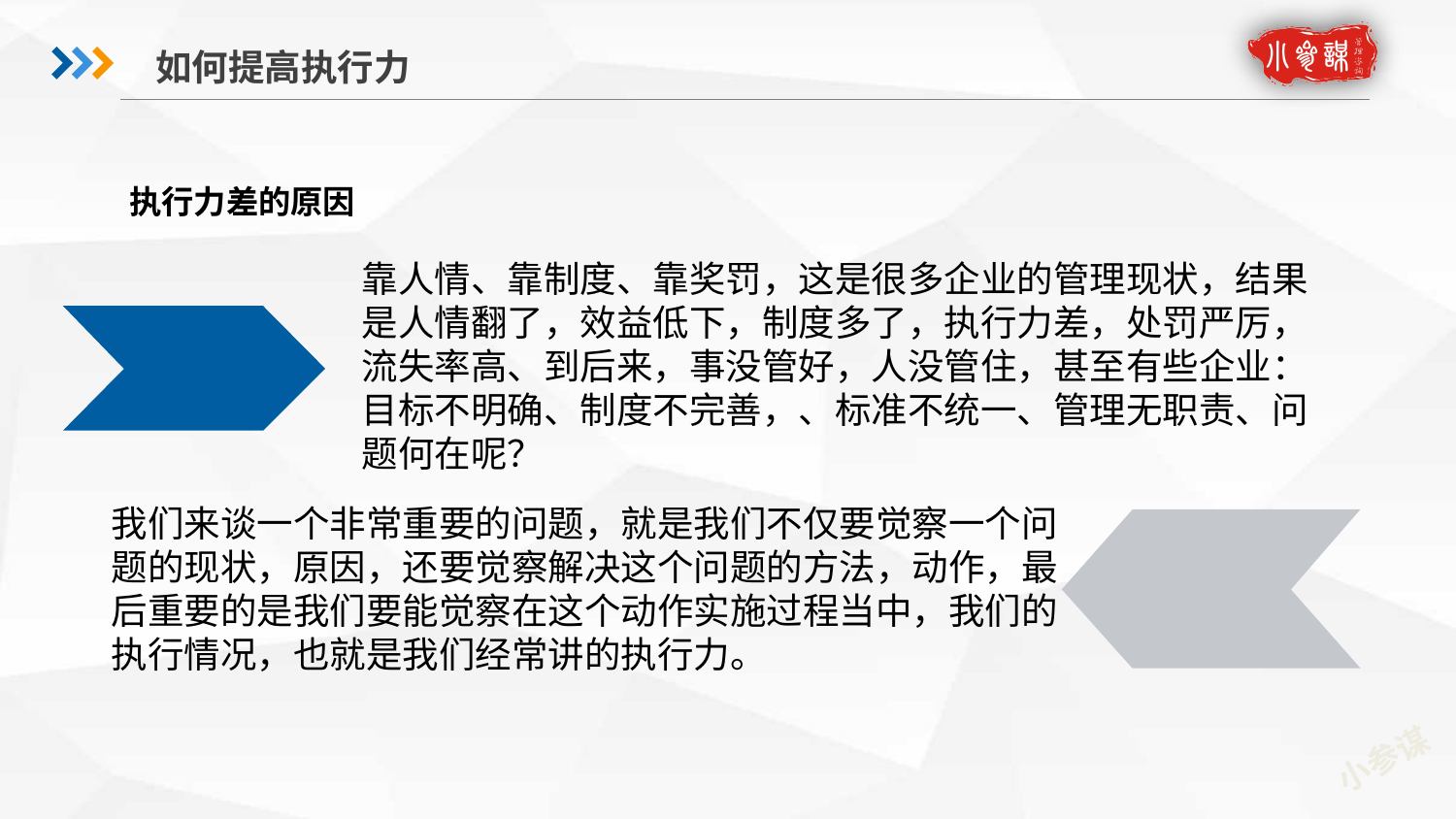

如何提高执行力
执行力差的原因
靠人情、靠制度、靠奖罚，这是很多企业的管理现状，结果是人情翻了，效益低下，制度多了，执行力差，处罚严厉，流失率高、到后来，事没管好，人没管住，甚至有些企业：目标不明确、制度不完善，、标准不统一、管理无职责、问题何在呢？

我们来谈一个非常重要的问题，就是我们不仅要觉察一个问题的现状，原因，还要觉察解决这个问题的方法，动作，最后重要的是我们要能觉察在这个动作实施过程当中，我们的执行情况，也就是我们经常讲的执行力。